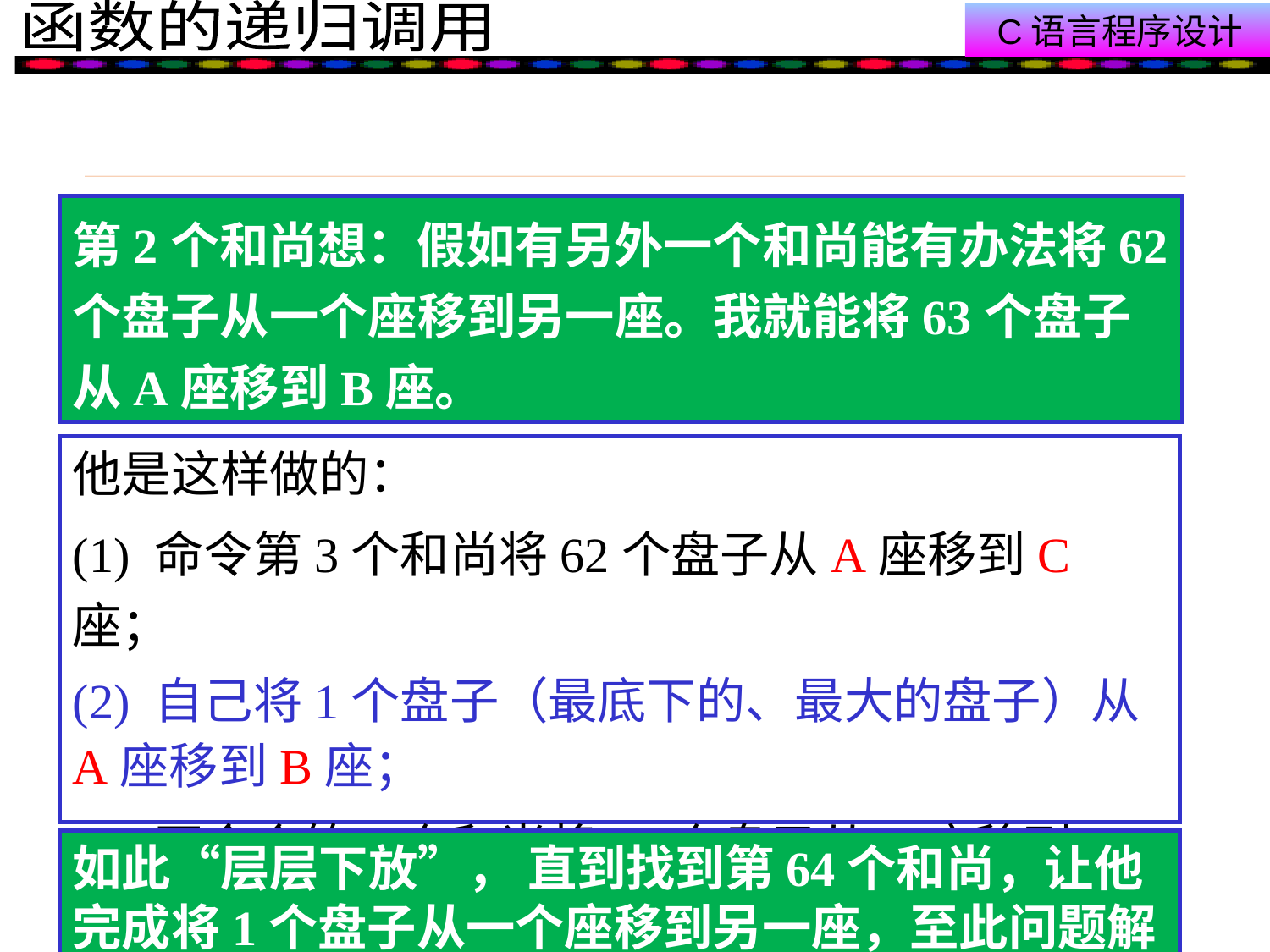

#
第2个和尚想：假如有另外一个和尚能有办法将62个盘子从一个座移到另一座。我就能将63个盘子从A座移到B座。

他是这样做的：
(1) 命令第3个和尚将62个盘子从A座移到C座；
(2) 自己将1个盘子（最底下的、最大的盘子）从A座移到B座；
(3) 再命令第3个和尚将62个盘子从C座移到B座。
如此“层层下放”， 直到找到第64个和尚，让他完成将1个盘子从一个座移到另一座，至此问题解决
13